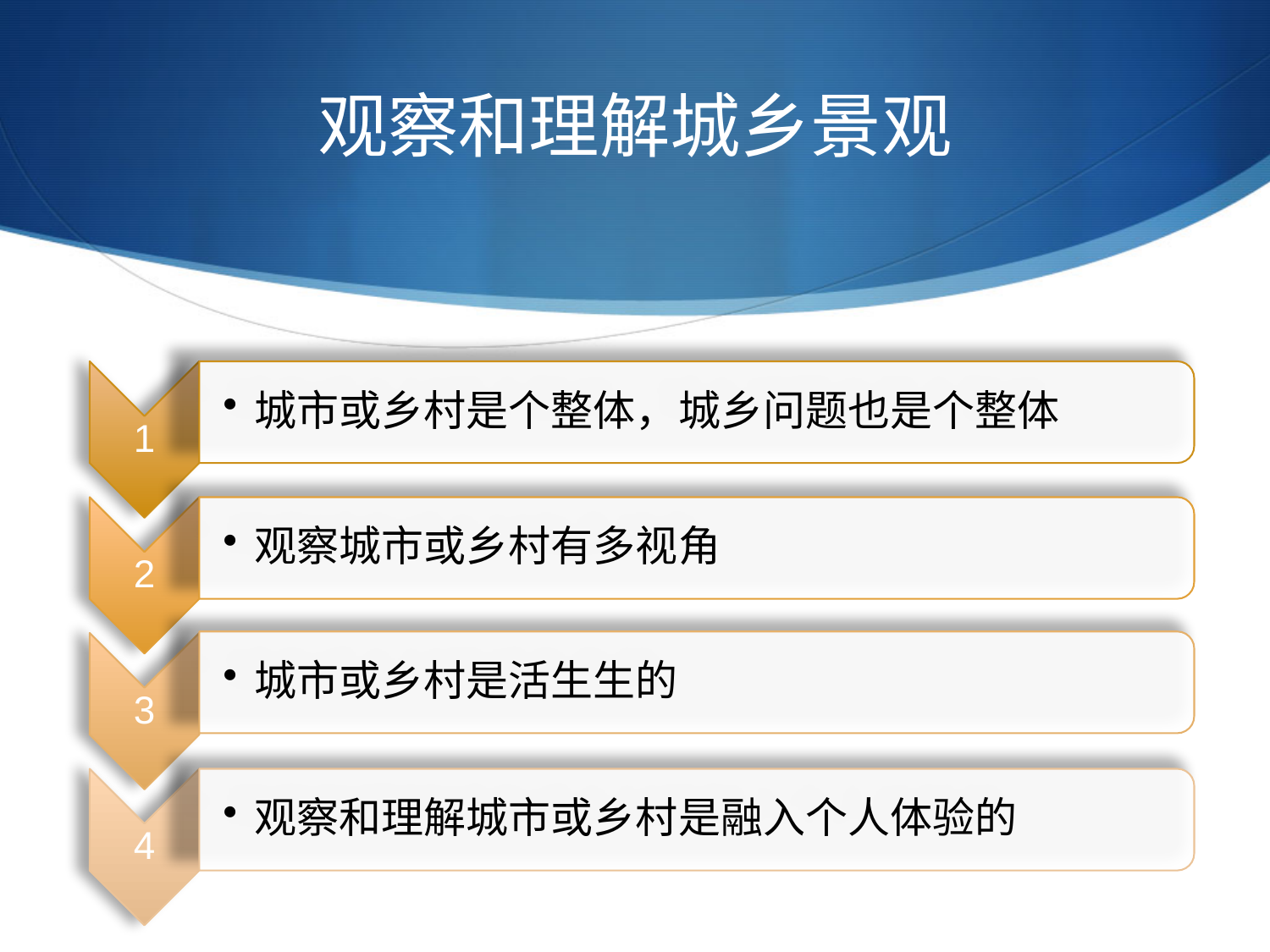

# 观察和理解城乡景观
1
城市或乡村是个整体，城乡问题也是个整体
2
观察城市或乡村有多视角
3
城市或乡村是活生生的
4
观察和理解城市或乡村是融入个人体验的